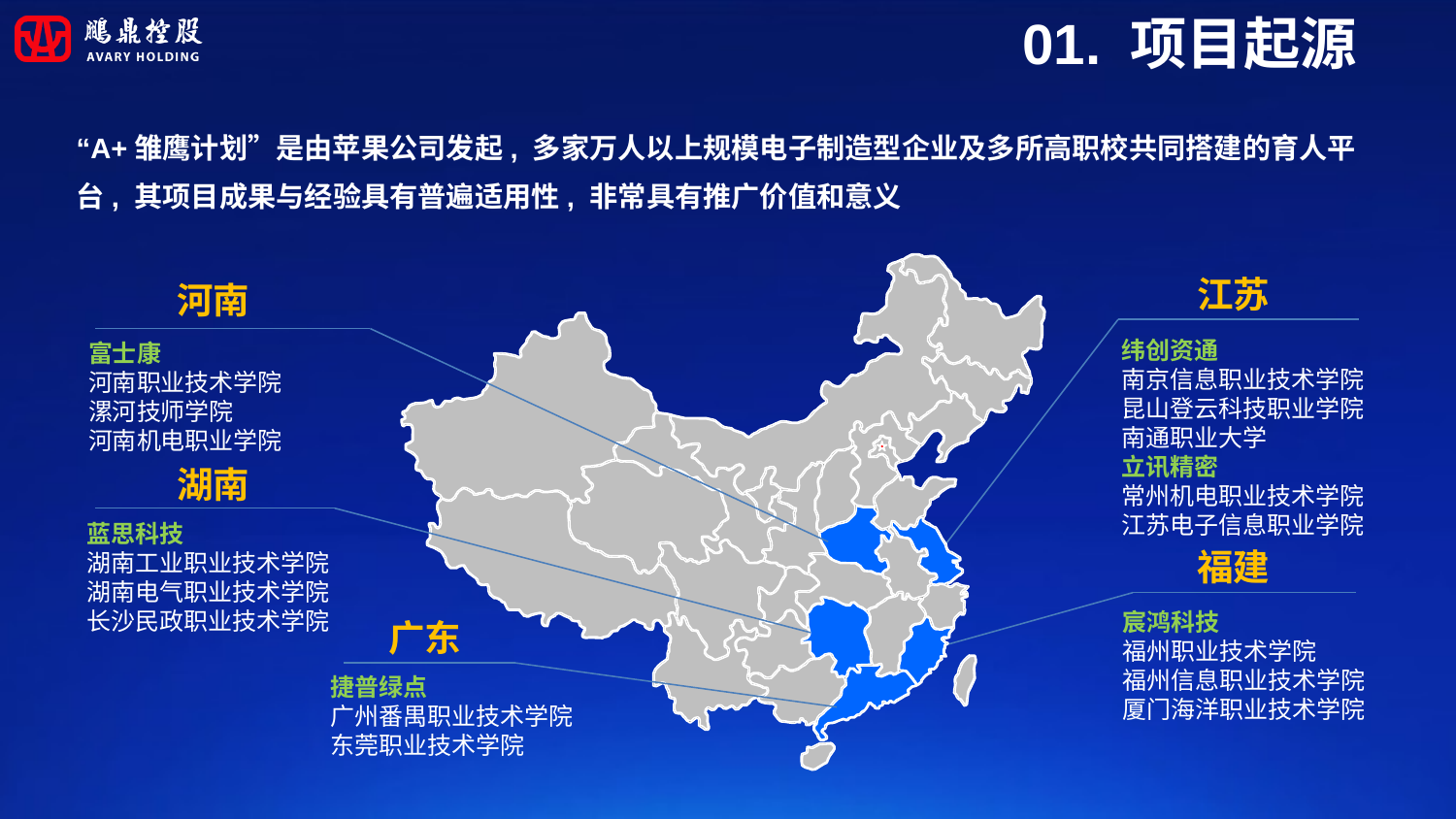

01. 项目起源
“A+雏鹰计划”是由苹果公司发起, 多家万人以上规模电子制造型企业及多所高职校共同搭建的育人平台, 其项目成果与经验具有普遍适用性, 非常具有推广价值和意义

江苏
河南
纬创资通
南京信息职业技术学院
昆山登云科技职业学院
南通职业大学
立讯精密
常州机电职业技术学院
江苏电子信息职业学院
富士康
河南职业技术学院
漯河技师学院
河南机电职业学院
湖南
蓝思科技
湖南工业职业技术学院
湖南电气职业技术学院
长沙民政职业技术学院
福建
宸鸿科技
福州职业技术学院
福州信息职业技术学院
厦门海洋职业技术学院
广东
捷普绿点
广州番禺职业技术学院
东莞职业技术学院